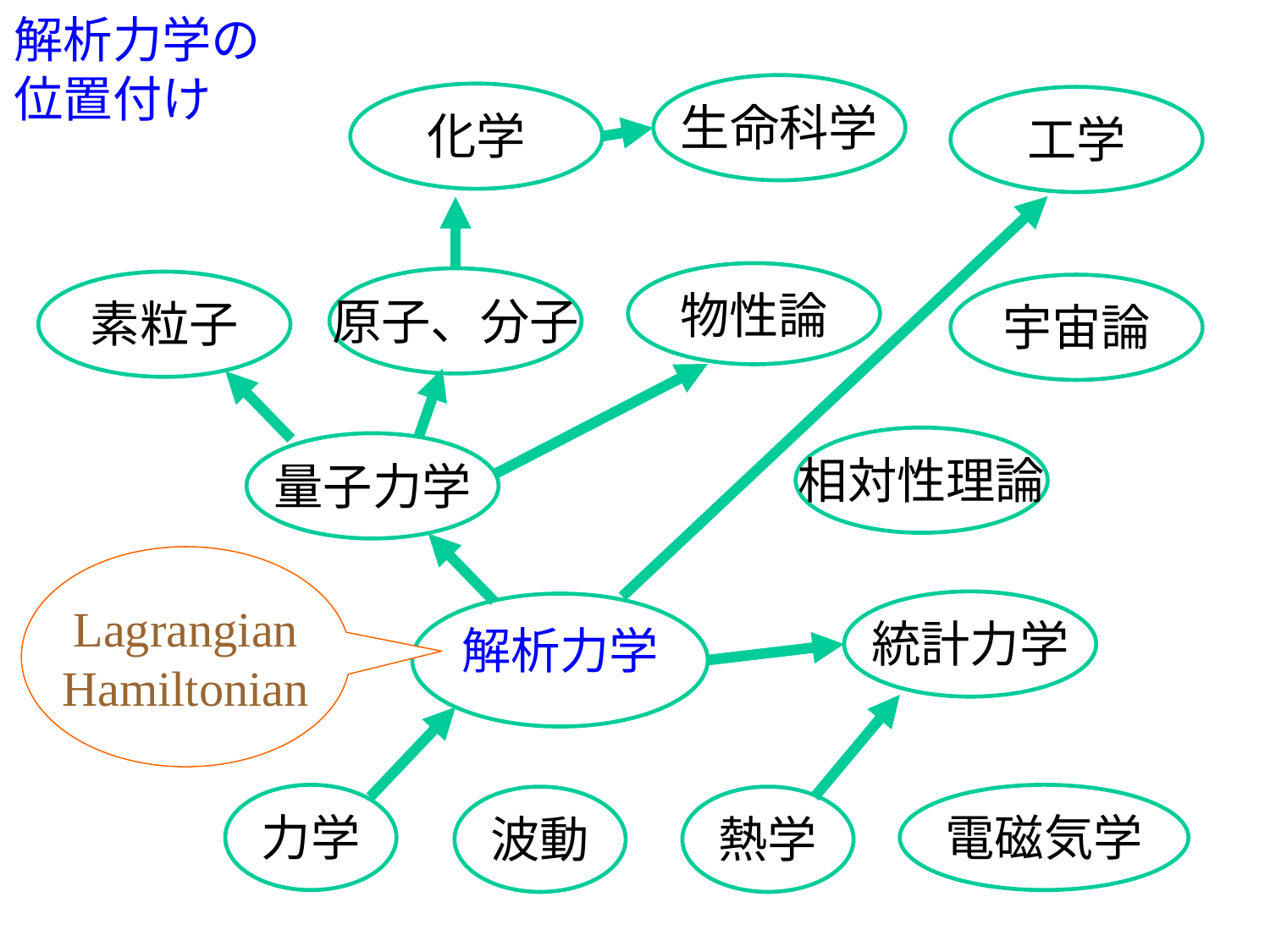

解析力学の
位置付け
生命科学
化学
工学
物性論
原子、分子
素粒子
宇宙論
相対性理論
量子力学
Lagrangian
Hamiltonian
統計力学
解析力学
力学
電磁気学
波動
熱学